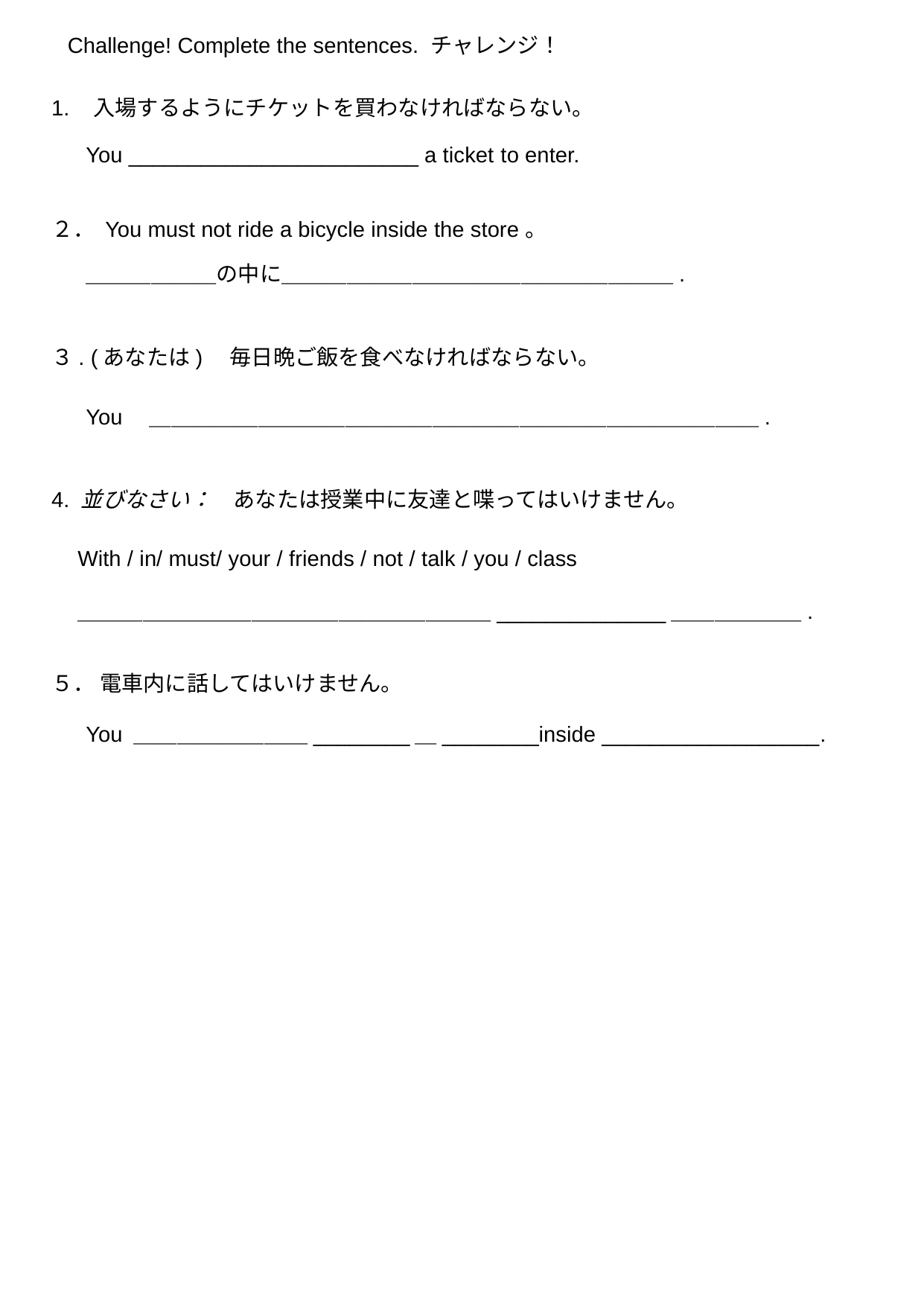

Challenge! Complete the sentences. チャレンジ！
入場するようにチケットを買わなければならない。

You ________________________ a ticket to enter.
２． You must not ride a bicycle inside the store。

＿＿＿＿＿＿の中に＿＿＿＿＿＿＿＿＿＿＿＿＿＿＿＿＿＿.
３. (あなたは)　毎日晩ご飯を食べなければならない。
You　＿＿＿＿＿＿＿＿＿＿＿＿＿＿＿＿＿＿＿＿＿＿＿＿＿＿＿＿.
4. 並びなさい：　あなたは授業中に友達と喋ってはいけません。

With / in/ must/ your / friends / not / talk / you / class
＿＿＿＿＿＿＿＿＿＿＿＿＿＿＿＿＿＿＿______________＿＿＿＿＿＿.
５． 電車内に話してはいけません。

You ＿＿＿＿＿＿＿＿________＿________inside __________________.